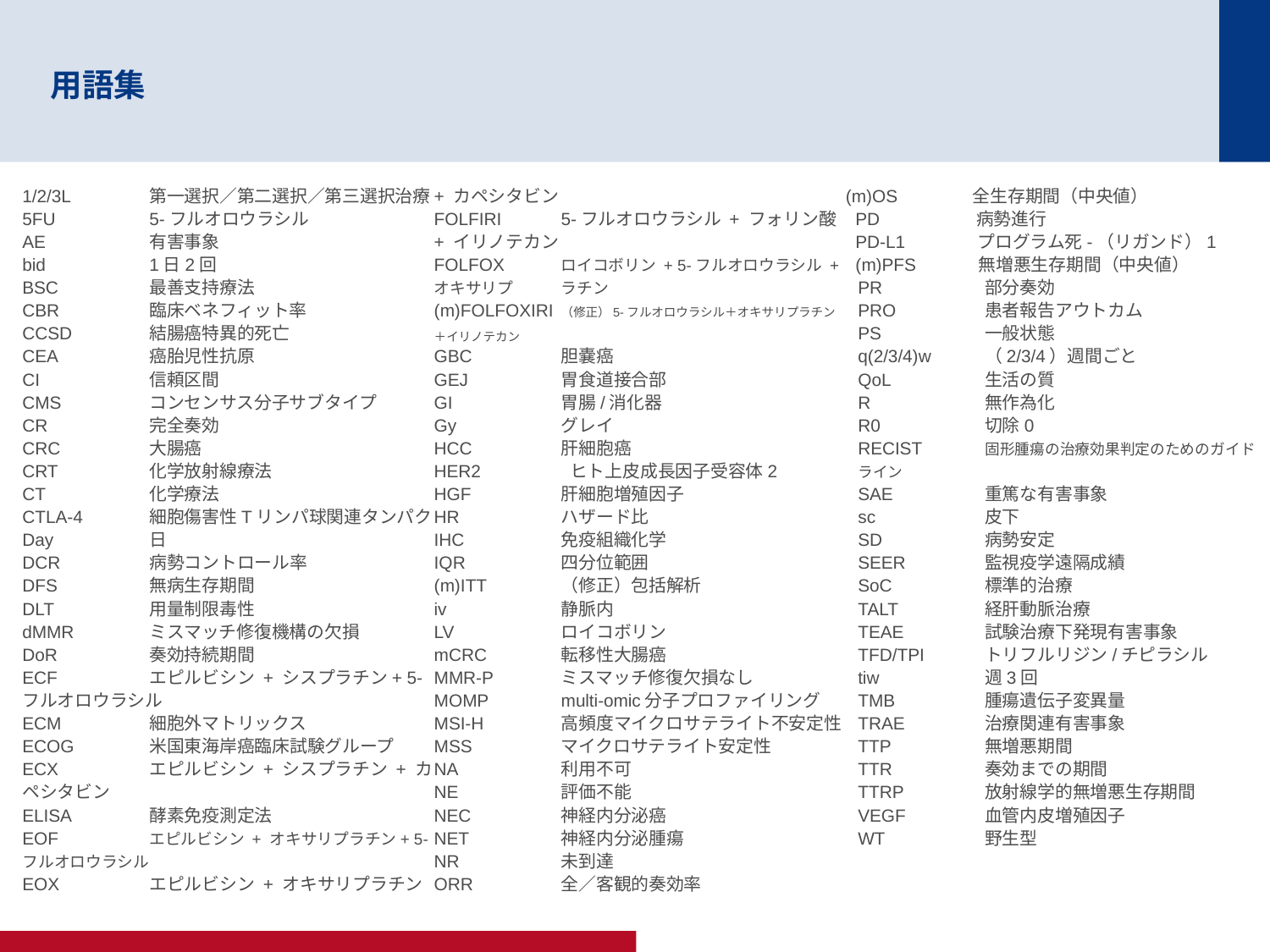

# 用語集
1/2/3L	第一選択／第二選択／第三選択治療
5FU	5-フルオロウラシル
AE	有害事象
bid	1日2回
BSC	最善支持療法
CBR	臨床ベネフィット率
CCSD	結腸癌特異的死亡
CEA	癌胎児性抗原
CI	信頼区間
CMS	コンセンサス分子サブタイプ
CR	完全奏効
CRC	大腸癌
CRT	化学放射線療法
CT	化学療法
CTLA-4	細胞傷害性Tリンパ球関連タンパク
Day	日
DCR	病勢コントロール率
DFS	無病生存期間
DLT	用量制限毒性
dMMR	ミスマッチ修復機構の欠損
DoR	奏効持続期間
ECF	エピルビシン + シスプラチン+ 5-フルオロウラシル
ECM	細胞外マトリックス
ECOG	米国東海岸癌臨床試験グループ
ECX	エピルビシン + シスプラチン + カペシタビン
ELISA	酵素免疫測定法
EOF 	エピルビシン + オキサリプラチン+ 5-フルオロウラシル
EOX 	エピルビシン + オキサリプラチン + カペシタビン
FOLFIRI	5-フルオロウラシル + フォリン酸 + イリノテカン
FOLFOX    	ロイコボリン + 5-フルオロウラシル + オキサリプ	ラチン
(m)FOLFOXIRI	（修正）5-フルオロウラシル＋オキサリプラチン＋イリノテカン
GBC	胆嚢癌
GEJ	胃食道接合部
GI	胃腸/消化器
Gy	グレイ
HCC	肝細胞癌
HER2	 ヒト上皮成長因子受容体2
HGF	肝細胞増殖因子
HR	ハザード比
IHC	免疫組織化学
IQR	四分位範囲
(m)ITT	（修正）包括解析
iv	静脈内
LV	ロイコボリン
mCRC	転移性大腸癌
MMR-P	ミスマッチ修復欠損なし
MOMP	multi-omic分子プロファイリング
MSI-H	高頻度マイクロサテライト不安定性
MSS	マイクロサテライト安定性
NA	利用不可
NE	評価不能
NEC	神経内分泌癌
NET	神経内分泌腫瘍
NR	未到達
ORR	全／客観的奏効率
(m)OS	全生存期間（中央値）
  PD                   病勢進行
  PD-L1              プログラム死-（リガンド）1
  (m)PFS            無増悪生存期間（中央値）
PR	部分奏効
PRO	患者報告アウトカム
PS	一般状態
q(2/3/4)w	（2/3/4）週間ごと
QoL	生活の質
R	無作為化
R0	切除0
RECIST	固形腫瘍の治療効果判定のためのガイドライン
SAE	重篤な有害事象
sc	皮下
SD	病勢安定
SEER	監視疫学遠隔成績
SoC	標準的治療
TALT	経肝動脈治療
TEAE	試験治療下発現有害事象
TFD/TPI	トリフルリジン/チピラシル
tiw	週3回
TMB	腫瘍遺伝子変異量
TRAE	治療関連有害事象
TTP	無増悪期間
TTR	奏効までの期間
TTRP	放射線学的無増悪生存期間
VEGF	血管内皮増殖因子
WT	野生型